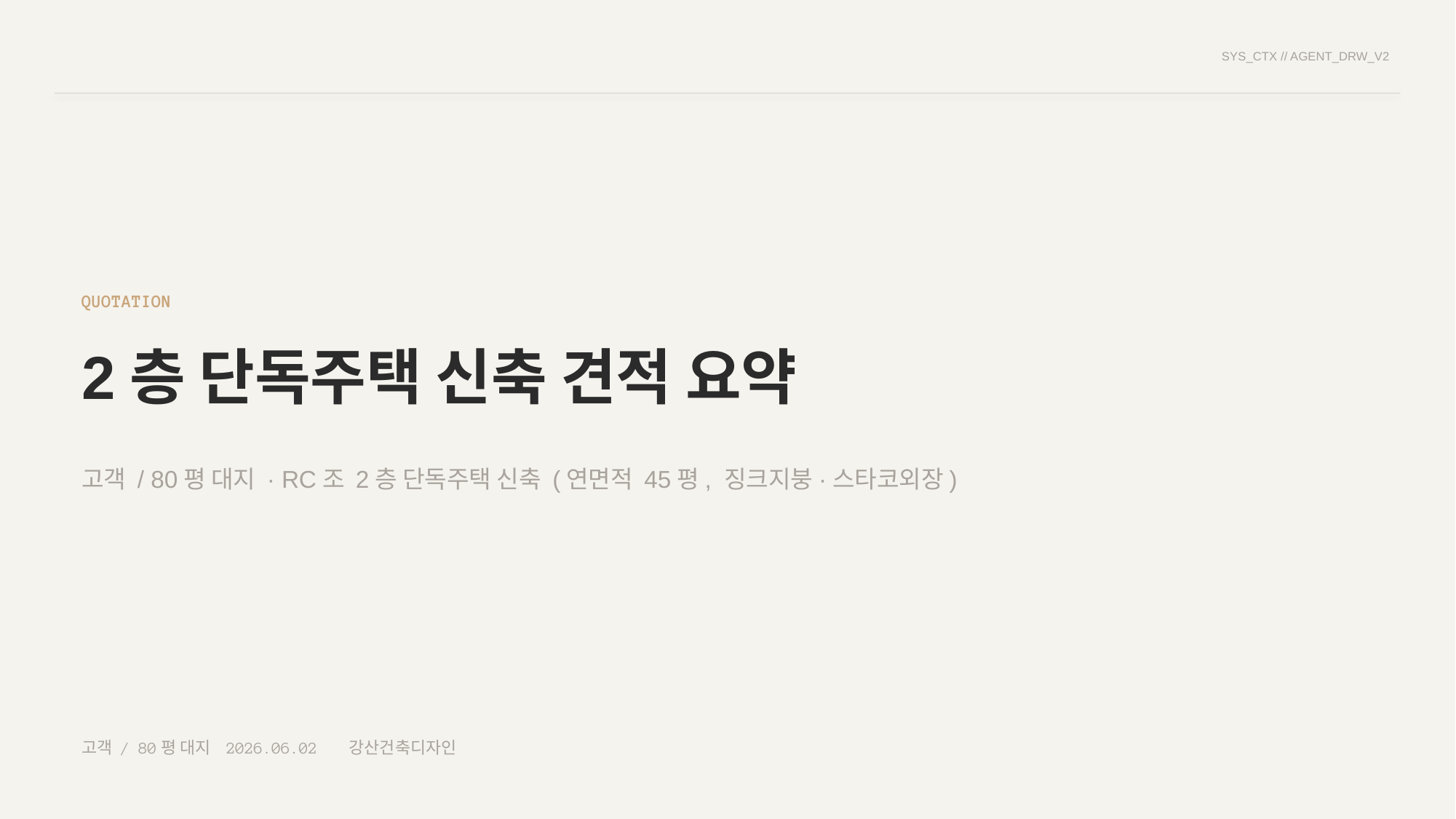

SYS_CTX // AGENT_DRW_V2

QUOTATION
2층 단독주택 신축 견적 요약
고객 / 80평 대지 · RC조 2층 단독주택 신축 (연면적 45평, 징크지붕·스타코외장)
고객 / 80평 대지   2026.06.02   강산건축디자인